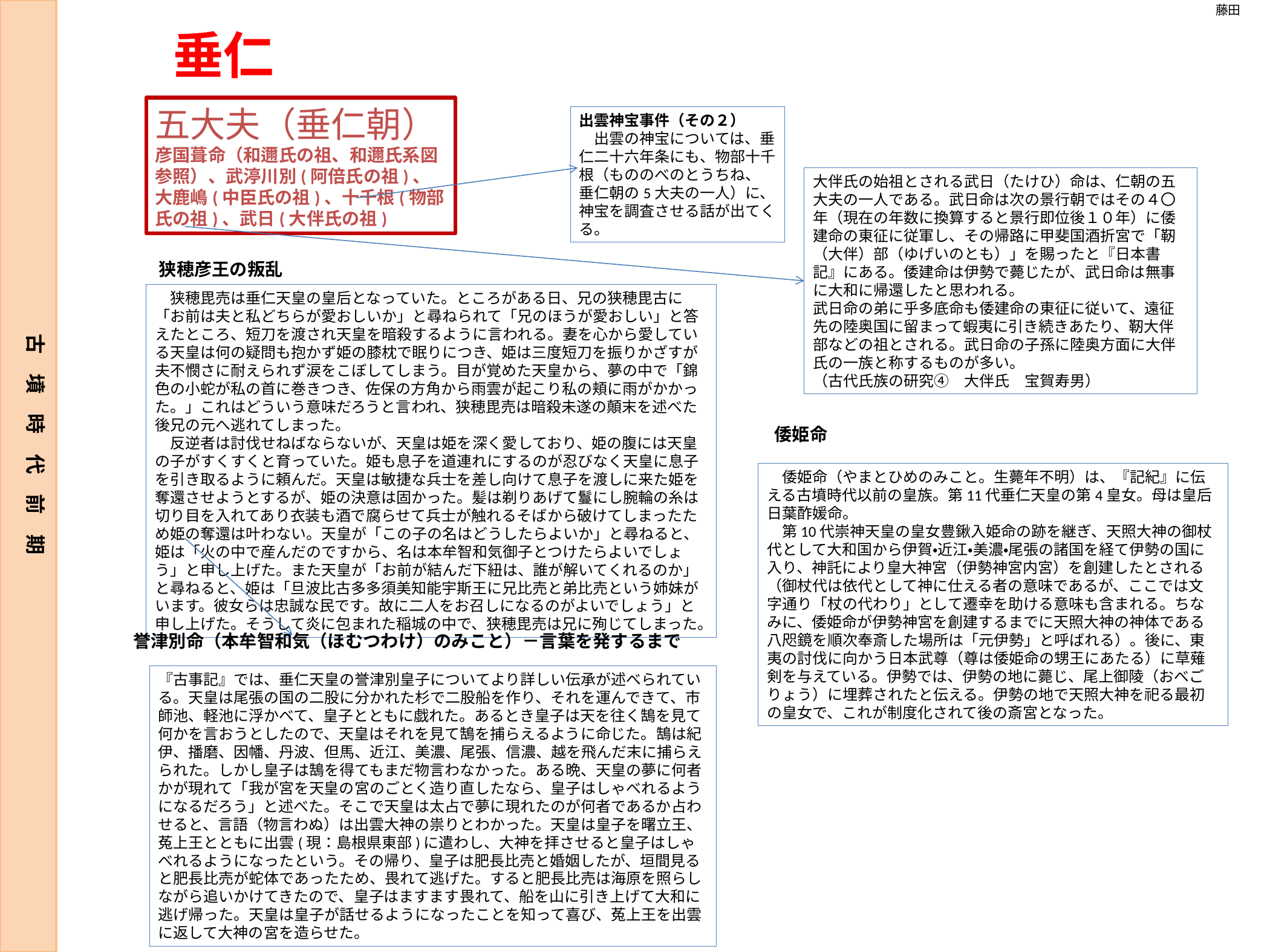

藤田
垂仁
五大夫（垂仁朝）
彦国葺命（和邇氏の祖、和邇氏系図参照）、武渟川別(阿倍氏の祖)、大鹿嶋(中臣氏の祖)、十千根(物部氏の祖)、武日(大伴氏の祖)
出雲神宝事件（その２）
　出雲の神宝については、垂仁二十六年条にも、物部十千根（もののべのとうちね、垂仁朝の5大夫の一人）に、神宝を調査させる話が出てくる。
大伴氏の始祖とされる武日（たけひ）命は、仁朝の五大夫の一人である。武日命は次の景行朝ではその４〇年（現在の年数に換算すると景行即位後１０年）に倭建命の東征に従軍し、その帰路に甲斐国酒折宮で「靭（大伴）部（ゆげいのとも）」を賜ったと『日本書記』にある。倭建命は伊勢で薨じたが、武日命は無事に大和に帰還したと思われる。
武日命の弟に乎多底命も倭建命の東征に従いて、遠征先の陸奥国に留まって蝦夷に引き続きあたり、靭大伴部などの祖とされる。武日命の子孫に陸奥方面に大伴氏の一族と称するものが多い。
（古代氏族の研究④　大伴氏　宝賀寿男）
狭穂彦王の叛乱
　狭穂毘売は垂仁天皇の皇后となっていた。ところがある日、兄の狭穂毘古に「お前は夫と私どちらが愛おしいか」と尋ねられて「兄のほうが愛おしい」と答えたところ、短刀を渡され天皇を暗殺するように言われる。妻を心から愛している天皇は何の疑問も抱かず姫の膝枕で眠りにつき、姫は三度短刀を振りかざすが夫不憫さに耐えられず涙をこぼしてしまう。目が覚めた天皇から、夢の中で「錦色の小蛇が私の首に巻きつき、佐保の方角から雨雲が起こり私の頬に雨がかかった。」これはどういう意味だろうと言われ、狭穂毘売は暗殺未遂の顛末を述べた後兄の元へ逃れてしまった。
　反逆者は討伐せねばならないが、天皇は姫を深く愛しており、姫の腹には天皇の子がすくすくと育っていた。姫も息子を道連れにするのが忍びなく天皇に息子を引き取るように頼んだ。天皇は敏捷な兵士を差し向けて息子を渡しに来た姫を奪還させようとするが、姫の決意は固かった。髪は剃りあげて鬘にし腕輪の糸は切り目を入れてあり衣装も酒で腐らせて兵士が触れるそばから破けてしまったため姫の奪還は叶わない。天皇が「この子の名はどうしたらよいか」と尋ねると、姫は「火の中で産んだのですから、名は本牟智和気御子とつけたらよいでしょう」と申し上げた。また天皇が「お前が結んだ下紐は、誰が解いてくれるのか」と尋ねると、姫は「旦波比古多多須美知能宇斯王に兄比売と弟比売という姉妹がいます。彼女らは忠誠な民です。故に二人をお召しになるのがよいでしょう」と申し上げた。そうして炎に包まれた稲城の中で、狭穂毘売は兄に殉じてしまった。
　古　墳　時　代　前　期
倭姫命
　倭姫命（やまとひめのみこと。生薨年不明）は、『記紀』に伝える古墳時代以前の皇族。第11代垂仁天皇の第4皇女。母は皇后日葉酢媛命。
　第10代崇神天皇の皇女豊鍬入姫命の跡を継ぎ、天照大神の御杖代として大和国から伊賀・近江・美濃・尾張の諸国を経て伊勢の国に入り、神託により皇大神宮（伊勢神宮内宮）を創建したとされる（御杖代は依代として神に仕える者の意味であるが、ここでは文字通り「杖の代わり」として遷幸を助ける意味も含まれる。ちなみに、倭姫命が伊勢神宮を創建するまでに天照大神の神体である八咫鏡を順次奉斎した場所は「元伊勢」と呼ばれる）。後に、東夷の討伐に向かう日本武尊（尊は倭姫命の甥王にあたる）に草薙剣を与えている。伊勢では、伊勢の地に薨じ、尾上御陵（おべごりょう）に埋葬されたと伝える。伊勢の地で天照大神を祀る最初の皇女で、これが制度化されて後の斎宮となった。
誉津別命（本牟智和気（ほむつわけ）のみこと）－言葉を発するまで
『古事記』では、垂仁天皇の誉津別皇子についてより詳しい伝承が述べられている。天皇は尾張の国の二股に分かれた杉で二股船を作り、それを運んできて、市師池、軽池に浮かべて、皇子とともに戯れた。あるとき皇子は天を往く鵠を見て何かを言おうとしたので、天皇はそれを見て鵠を捕らえるように命じた。鵠は紀伊、播磨、因幡、丹波、但馬、近江、美濃、尾張、信濃、越を飛んだ末に捕らえられた。しかし皇子は鵠を得てもまだ物言わなかった。ある晩、天皇の夢に何者かが現れて「我が宮を天皇の宮のごとく造り直したなら、皇子はしゃべれるようになるだろう」と述べた。そこで天皇は太占で夢に現れたのが何者であるか占わせると、言語（物言わぬ）は出雲大神の祟りとわかった。天皇は皇子を曙立王、菟上王とともに出雲(現：島根県東部)に遣わし、大神を拝させると皇子はしゃべれるようになったという。その帰り、皇子は肥長比売と婚姻したが、垣間見ると肥長比売が蛇体であったため、畏れて逃げた。すると肥長比売は海原を照らしながら追いかけてきたので、皇子はますます畏れて、船を山に引き上げて大和に逃げ帰った。天皇は皇子が話せるようになったことを知って喜び、菟上王を出雲に返して大神の宮を造らせた。